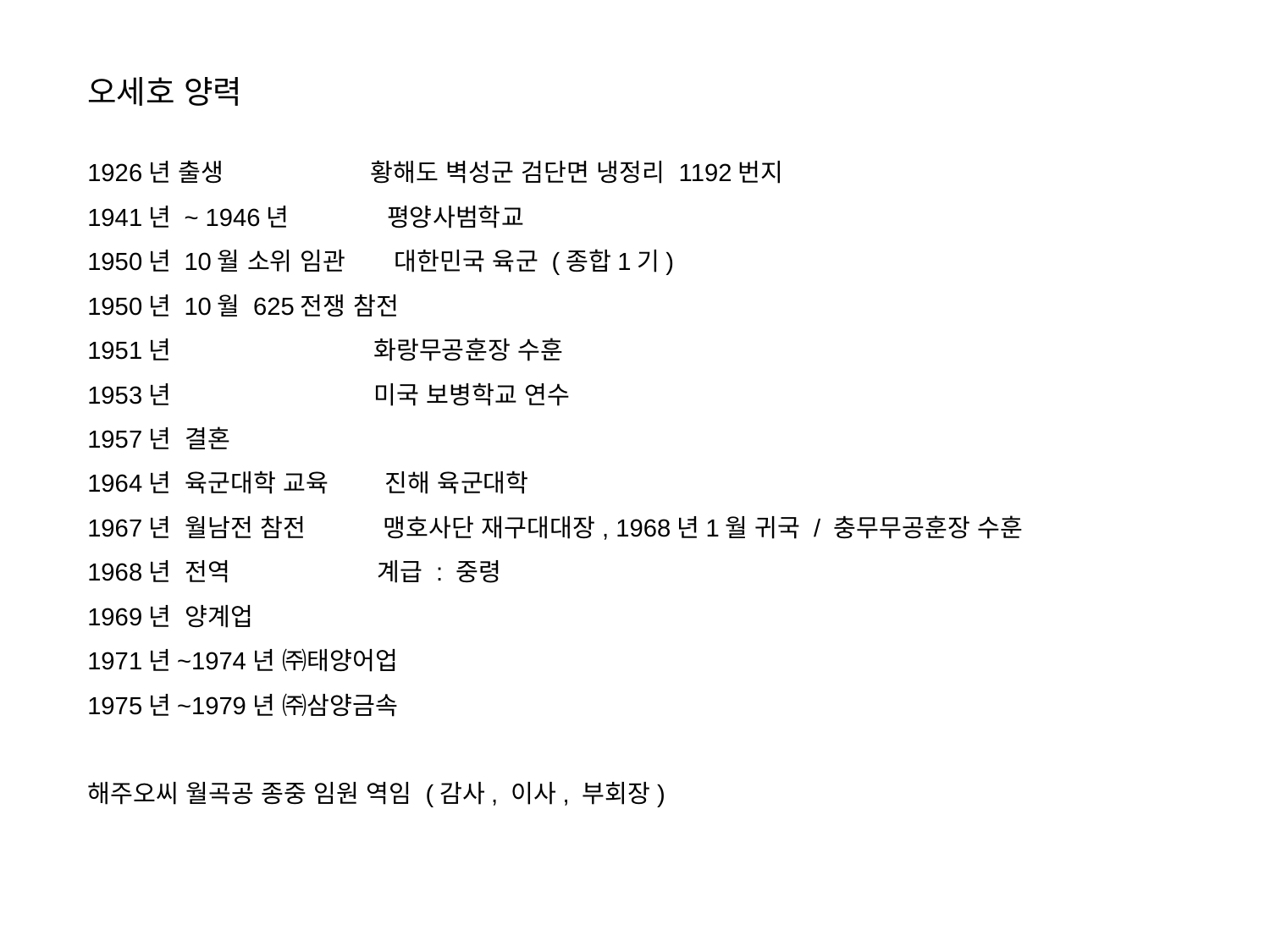

오세호 양력
1926년 출생                     황해도 벽성군 검단면 냉정리 1192번지
1941년 ~ 1946년              평양사범학교
1950년 10월 소위 임관       대한민국 육군 (종합1기)
1950년 10월 625전쟁 참전
1951년                             화랑무공훈장 수훈
1953년                             미국 보병학교 연수
1957년  결혼
1964년  육군대학 교육        진해 육군대학
1967년  월남전 참전           맹호사단 재구대대장, 1968년1월 귀국 / 충무무공훈장 수훈
1968년  전역                     계급 : 중령
1969년  양계업
1971년~1974년 ㈜태양어업
1975년~1979년 ㈜삼양금속

해주오씨 월곡공 종중 임원 역임 (감사, 이사, 부회장)